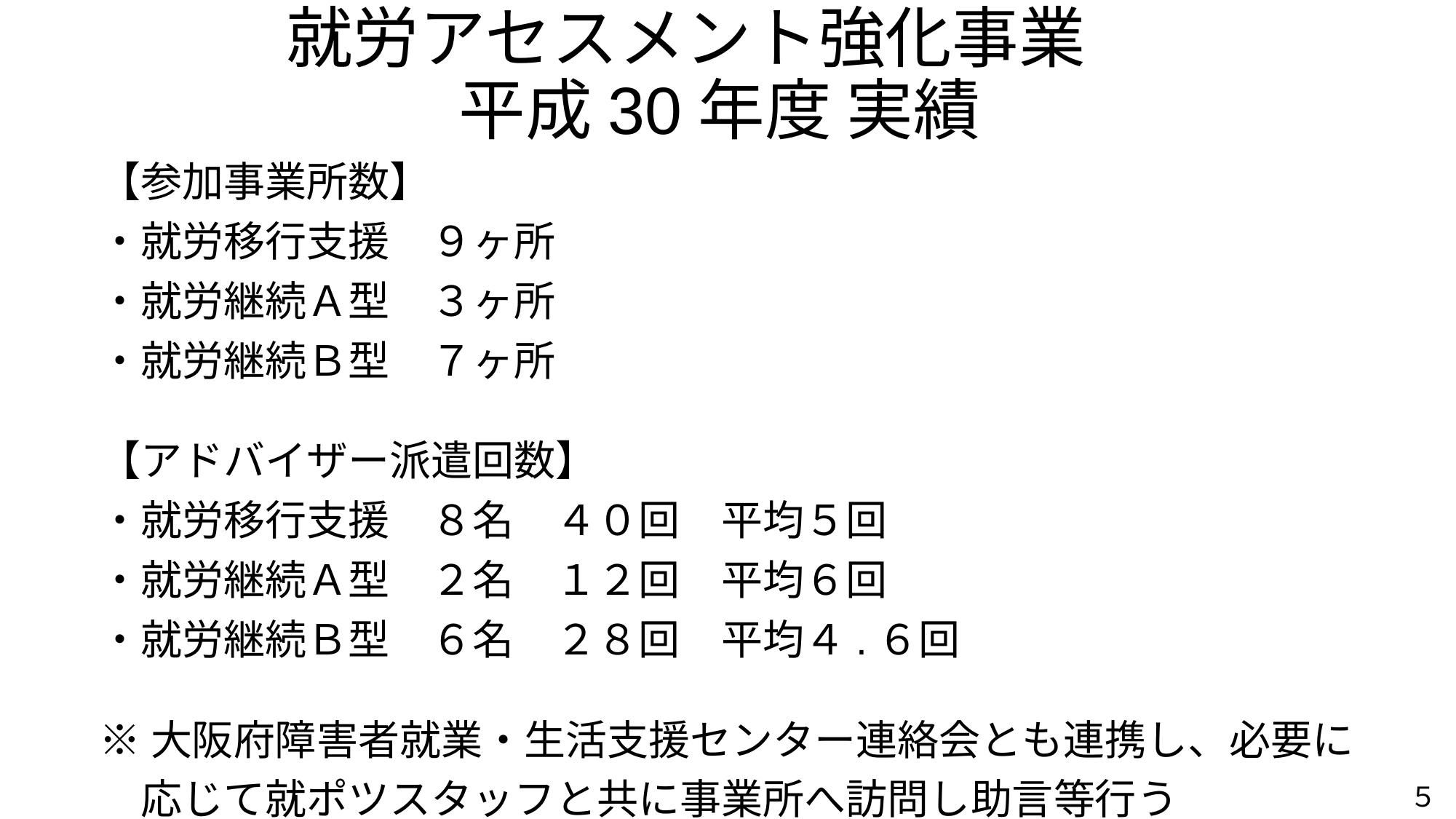

# 就労アセスメント強化事業　 平成30年度 実績
【参加事業所数】
・就労移行支援　９ヶ所
・就労継続Ａ型　３ヶ所
・就労継続Ｂ型　７ヶ所

【アドバイザー派遣回数】
・就労移行支援　８名　４０回　平均５回
・就労継続Ａ型　２名　１２回　平均６回
・就労継続Ｂ型　６名　２８回　平均４.６回

※大阪府障害者就業・生活支援センター連絡会とも連携し、必要に
　応じて就ポツスタッフと共に事業所へ訪問し助言等行う

５